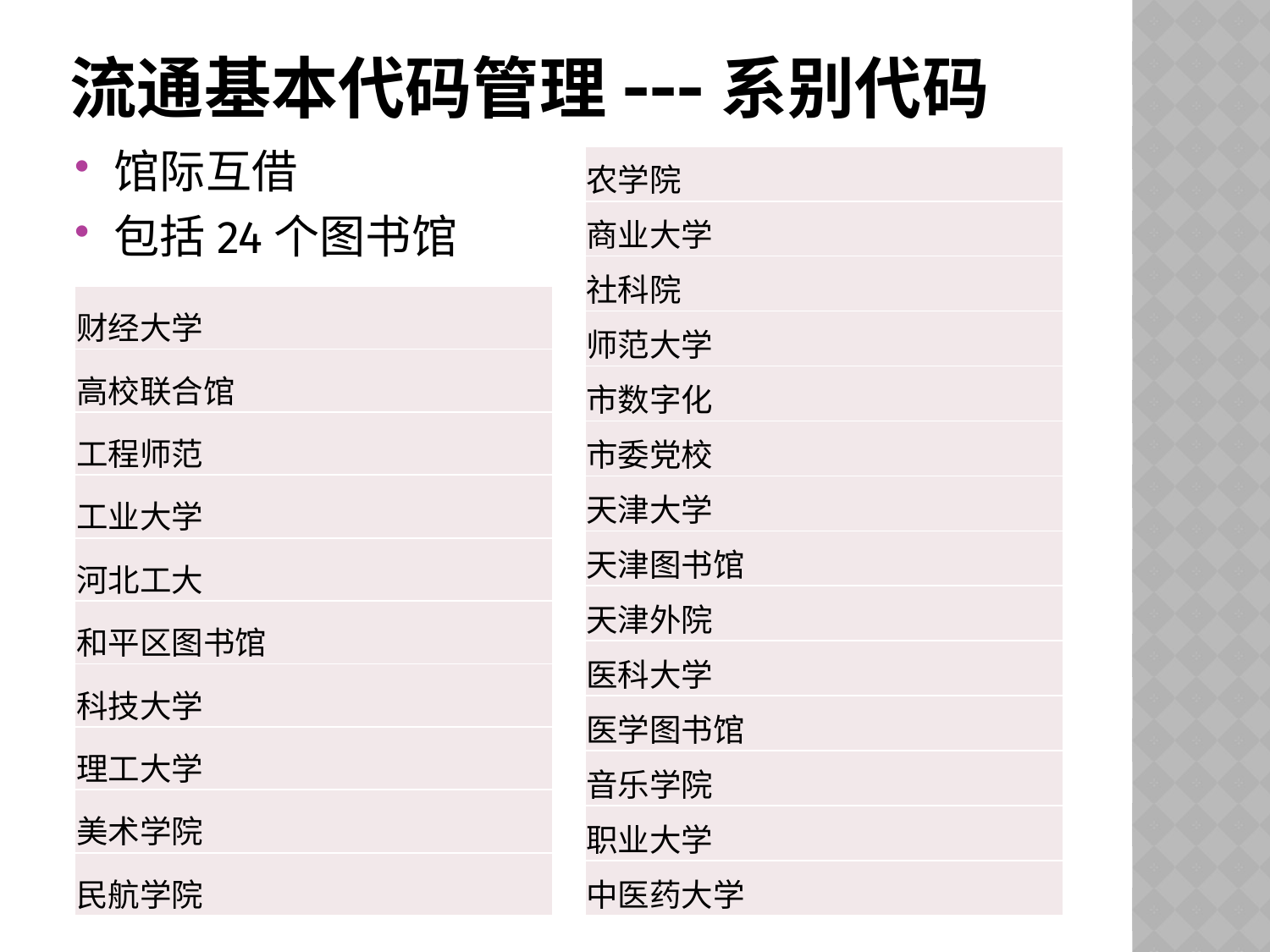

# 流通基本代码管理---系别代码
馆际互借
包括24个图书馆
| 农学院 |
| --- |
| 商业大学 |
| 社科院 |
| 师范大学 |
| 市数字化 |
| 市委党校 |
| 天津大学 |
| 天津图书馆 |
| 天津外院 |
| 医科大学 |
| 医学图书馆 |
| 音乐学院 |
| 职业大学 |
| 中医药大学 |
| 财经大学 |
| --- |
| 高校联合馆 |
| 工程师范 |
| 工业大学 |
| 河北工大 |
| 和平区图书馆 |
| 科技大学 |
| 理工大学 |
| 美术学院 |
| 民航学院 |